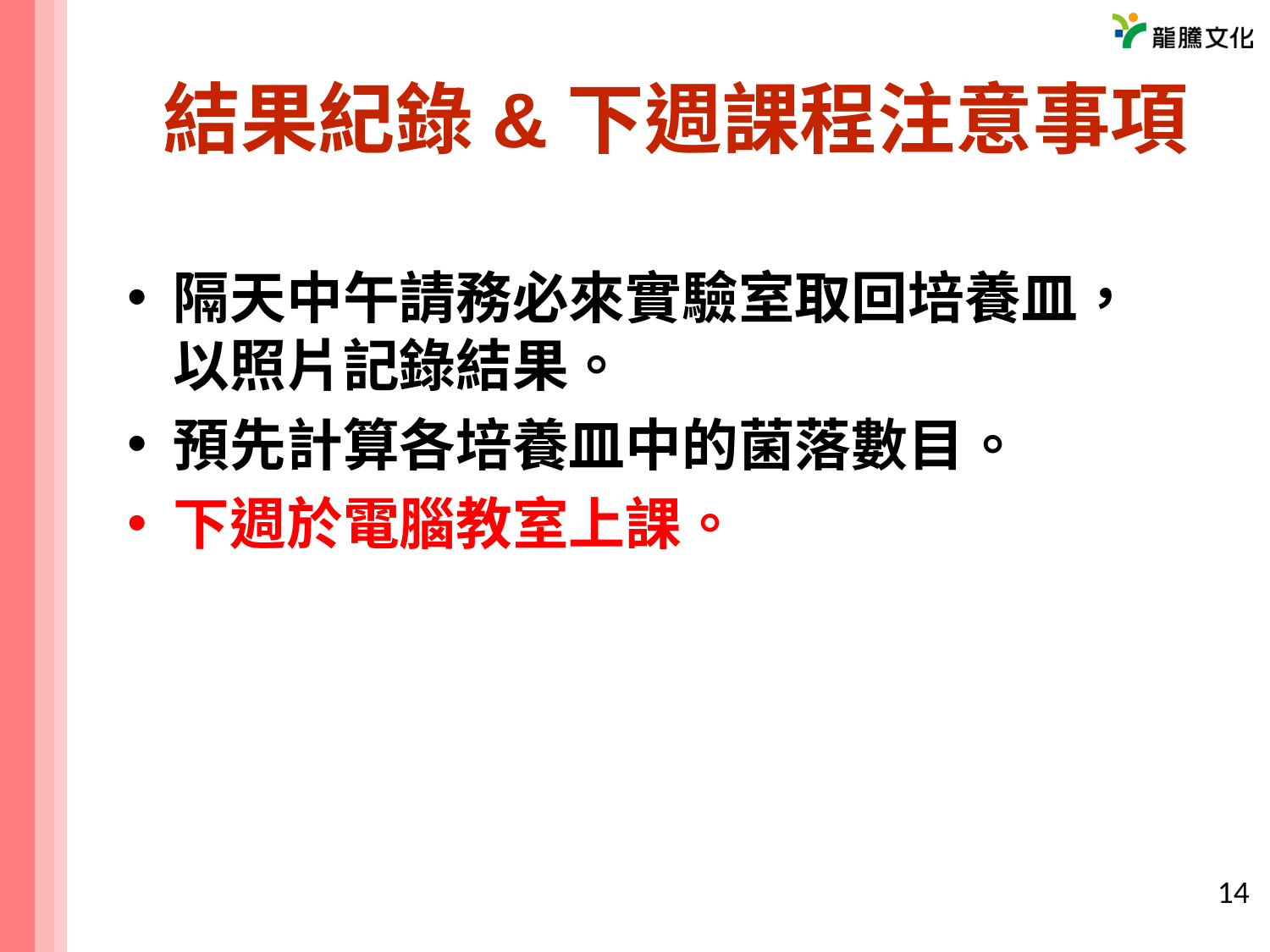

結果紀錄&下週課程注意事項
隔天中午請務必來實驗室取回培養皿，以照片記錄結果。
預先計算各培養皿中的菌落數目。
下週於電腦教室上課。
14